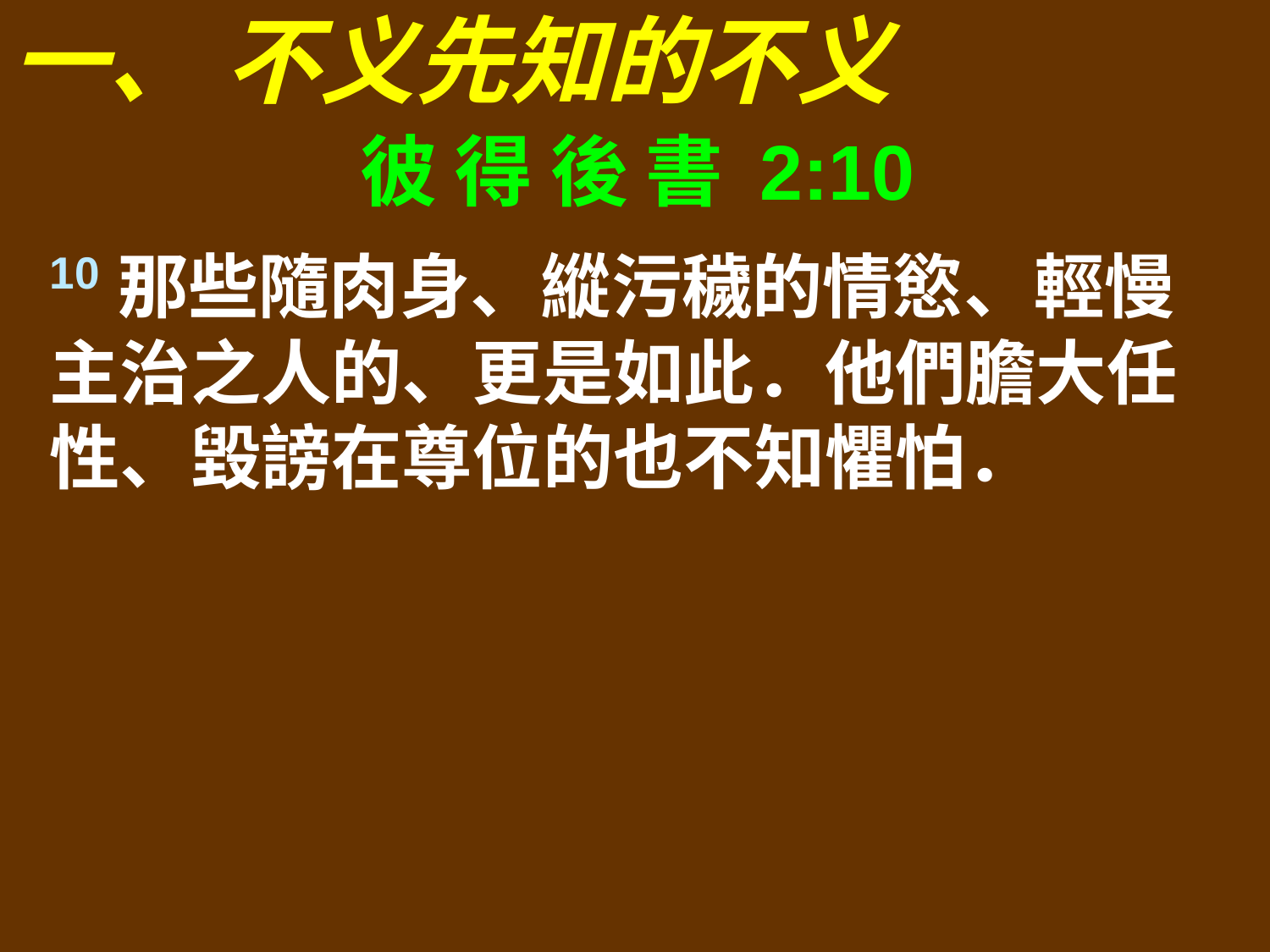

一、 不义先知的不义
彼 得 後 書 2:10
10那些隨肉身、縱污穢的情慾、輕慢主治之人的、更是如此．他們膽大任性、毀謗在尊位的也不知懼怕．